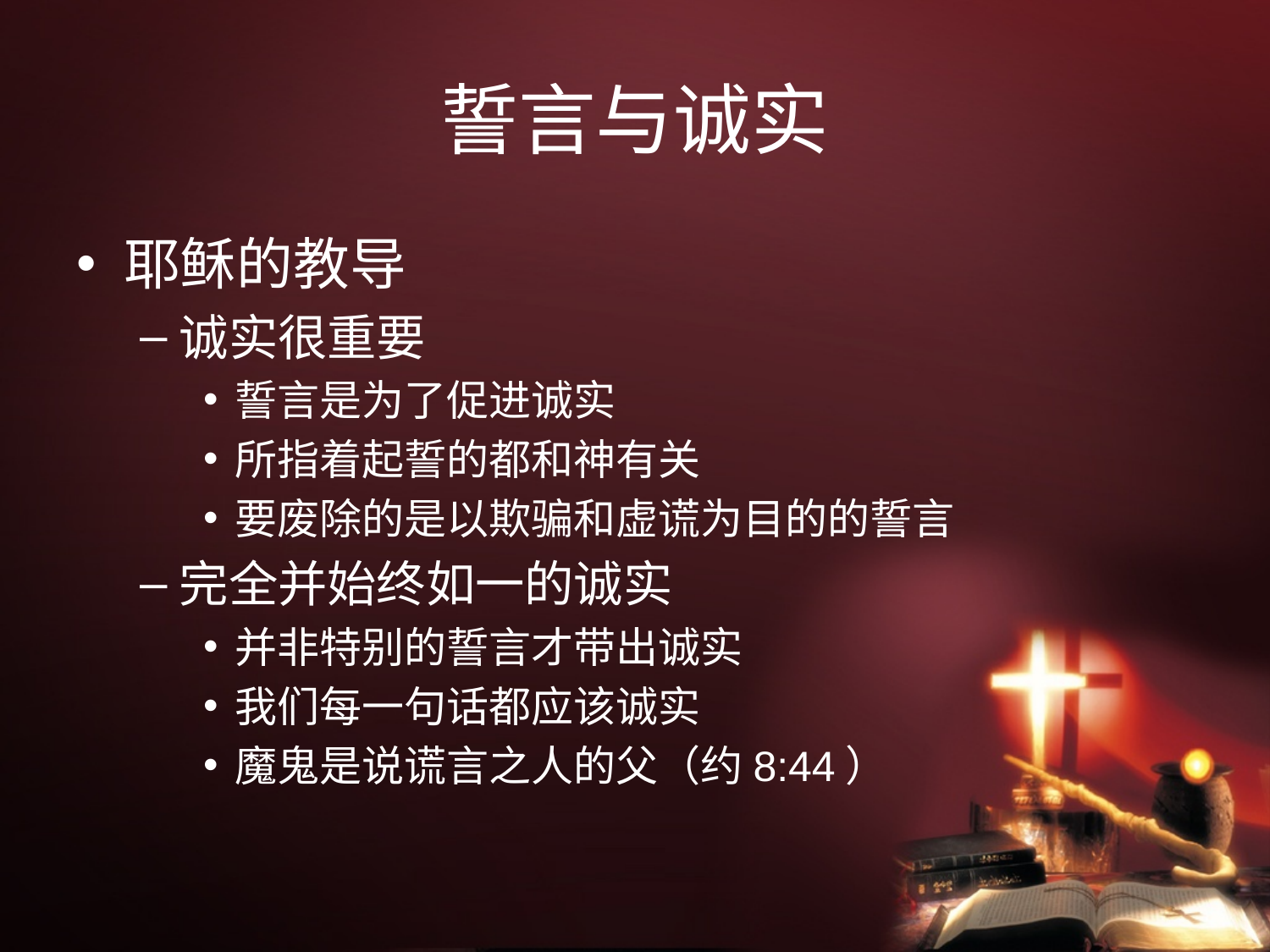

# 誓言与诚实
耶稣的教导
诚实很重要
誓言是为了促进诚实
所指着起誓的都和神有关
要废除的是以欺骗和虚谎为目的的誓言
完全并始终如一的诚实
并非特别的誓言才带出诚实
我们每一句话都应该诚实
魔鬼是说谎言之人的父（约8:44）